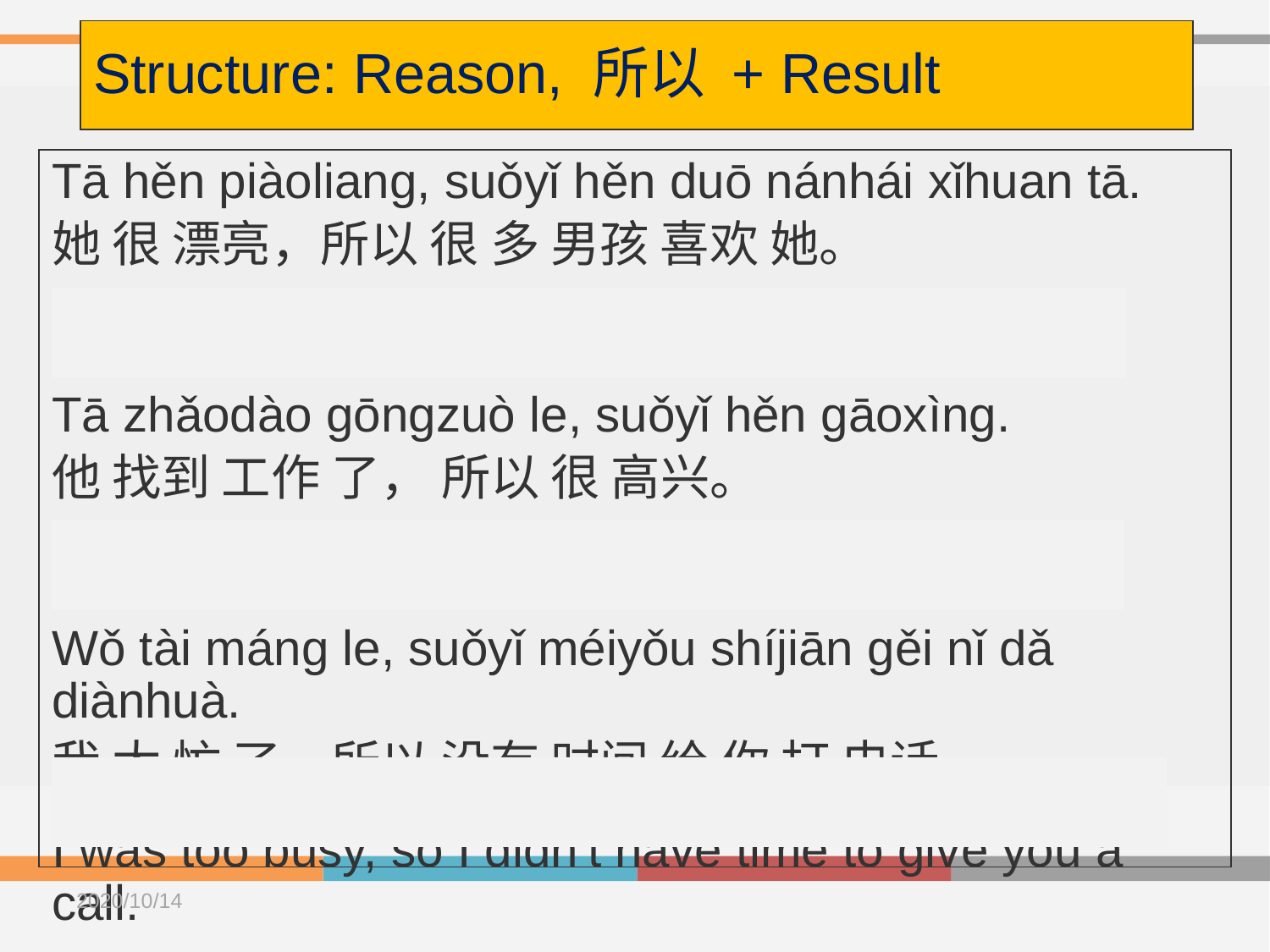

# Structure: Reason, 所以 + Result
Tā hěn piàoliang, suǒyǐ hěn duō nánhái xǐhuan tā.
她 很 漂亮，所以 很 多 男孩 喜欢 她。
She is very beautiful, so a lot of boys like her.
Tā zhǎodào gōngzuò le, suǒyǐ hěn gāoxìng.
他 找到 工作 了， 所以 很 高兴。
He found a job so he's happy.
Wǒ tài máng le, suǒyǐ méiyǒu shíjiān gěi nǐ dǎ diànhuà.
我 太 忙 了，所以 没有 时间 给 你 打 电话。
I was too busy, so I didn't have time to give you a call.

2020/10/14